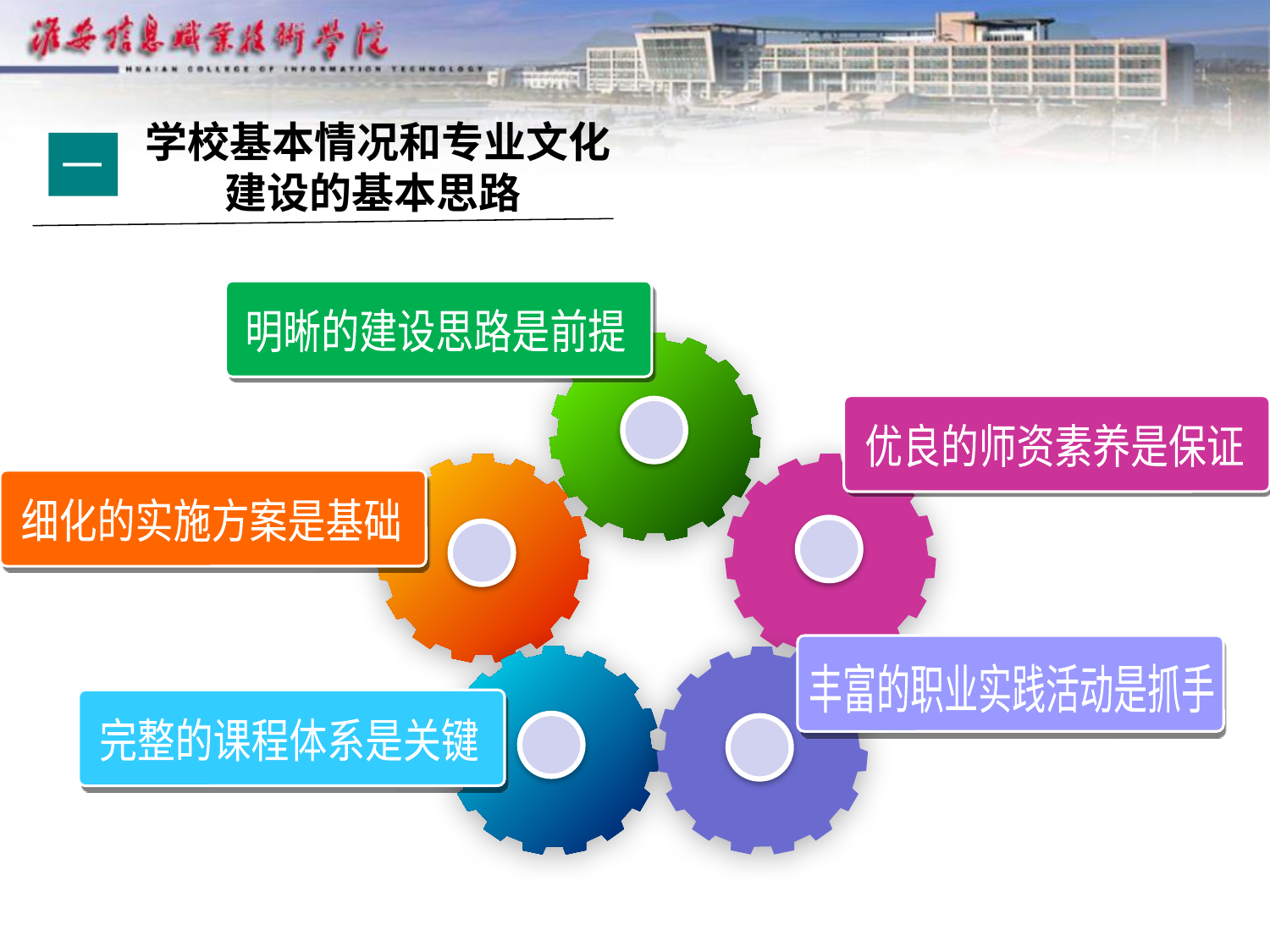

学校基本情况和专业文化建设的基本思路
一

明晰的建设思路是前提

优良的师资素养是保证

细化的实施方案是基础

丰富的职业实践活动是抓手

完整的课程体系是关键